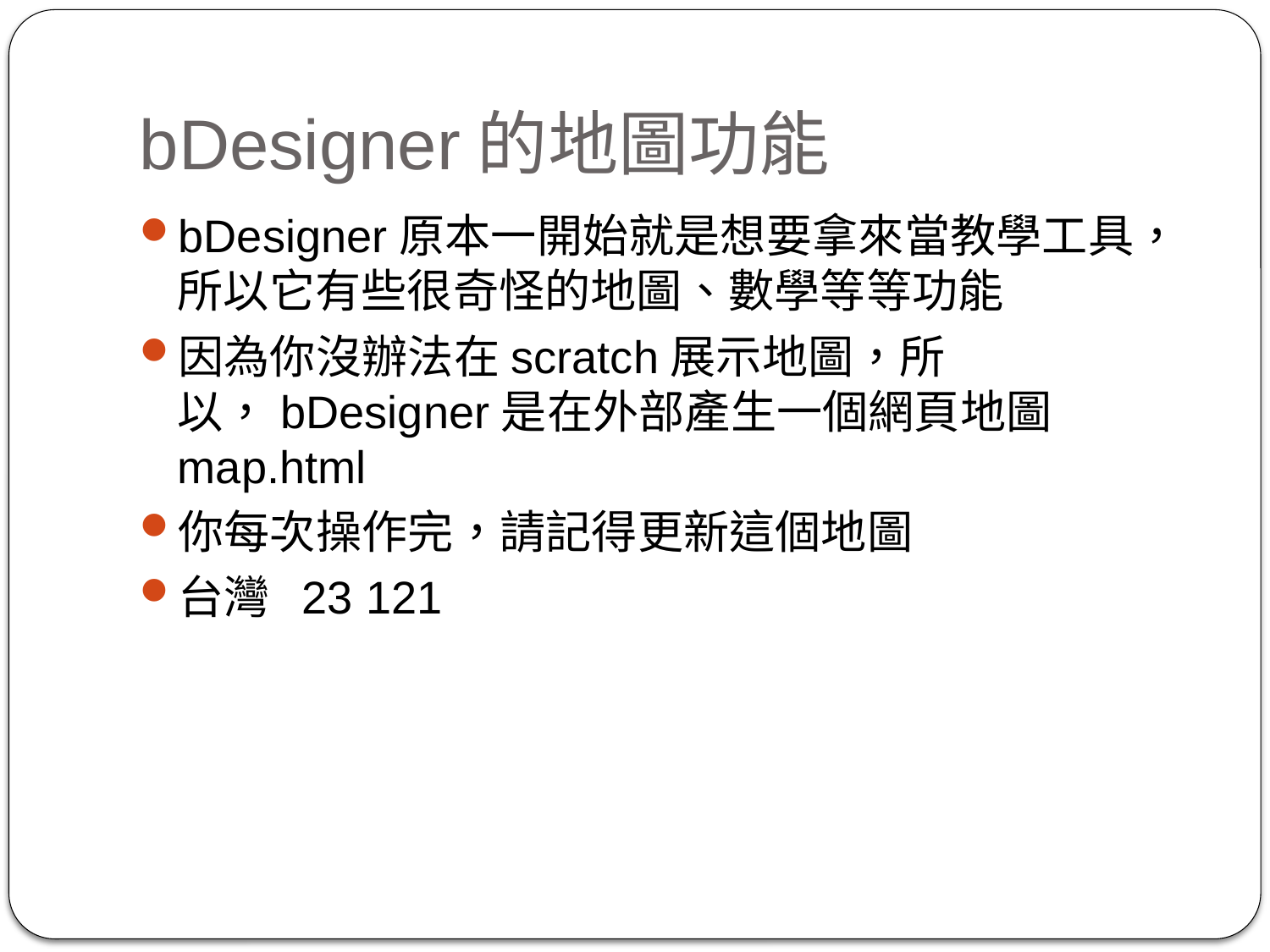

# bDesigner的地圖功能
bDesigner原本一開始就是想要拿來當教學工具，所以它有些很奇怪的地圖、數學等等功能
因為你沒辦法在scratch展示地圖，所以，bDesigner是在外部產生一個網頁地圖map.html
你每次操作完，請記得更新這個地圖
台灣  23 121